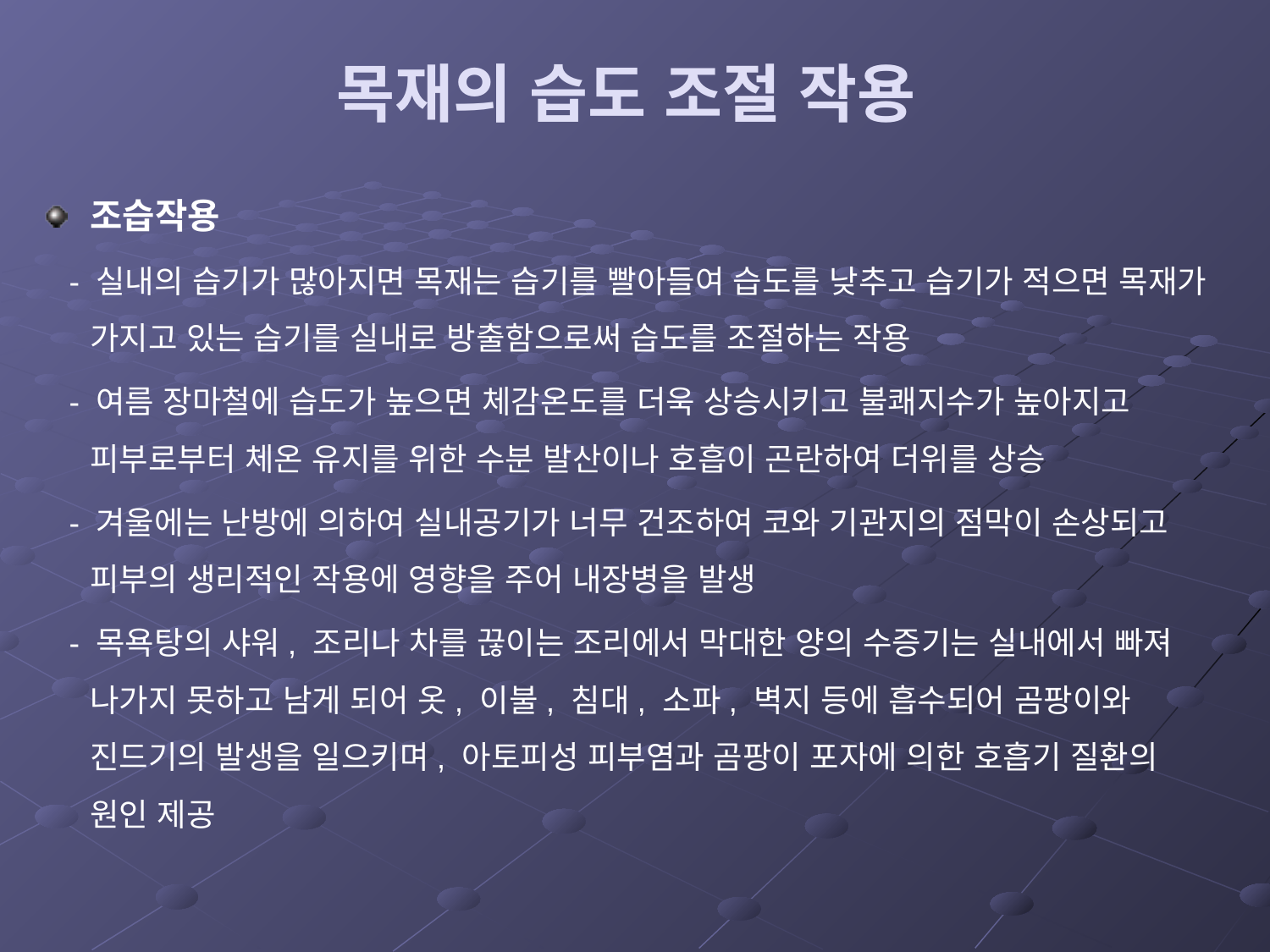

# 목재의 습도 조절 작용
조습작용
   - 실내의 습기가 많아지면 목재는 습기를 빨아들여 습도를 낮추고 습기가 적으면 목재가 가지고 있는 습기를 실내로 방출함으로써 습도를 조절하는 작용
   - 여름 장마철에 습도가 높으면 체감온도를 더욱 상승시키고 불쾌지수가 높아지고 피부로부터 체온 유지를 위한 수분 발산이나 호흡이 곤란하여 더위를 상승
   - 겨울에는 난방에 의하여 실내공기가 너무 건조하여 코와 기관지의 점막이 손상되고 피부의 생리적인 작용에 영향을 주어 내장병을 발생
   - 목욕탕의 샤워, 조리나 차를 끊이는 조리에서 막대한 양의 수증기는 실내에서 빠져 나가지 못하고 남게 되어 옷, 이불, 침대, 소파, 벽지 등에 흡수되어 곰팡이와 진드기의 발생을 일으키며, 아토피성 피부염과 곰팡이 포자에 의한 호흡기 질환의 원인 제공